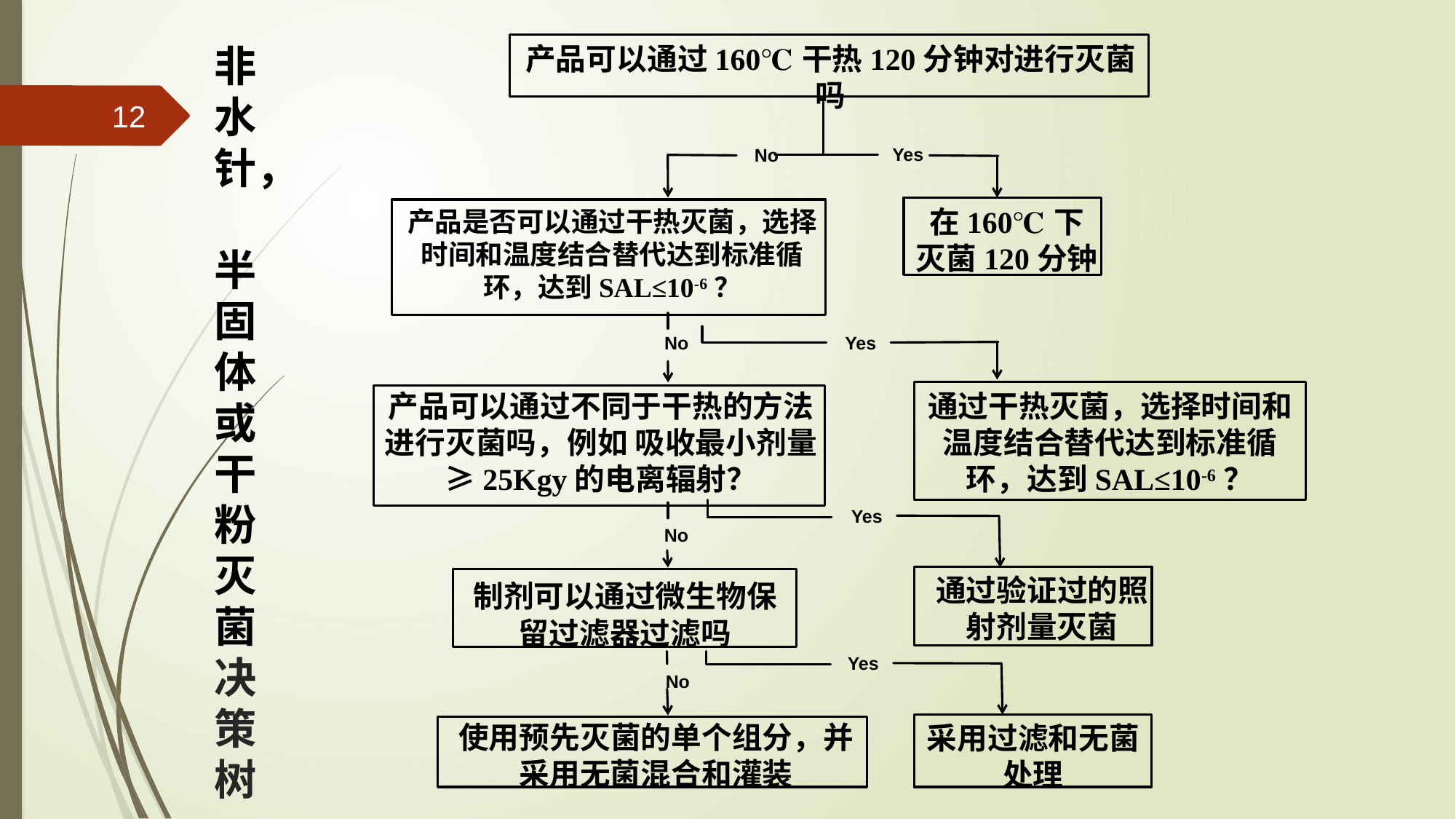

产品可以通过160℃干热120分钟对进行灭菌吗

Yes
No

在160℃下灭菌120分钟

产品是否可以通过干热灭菌，选择时间和温度结合替代达到标准循环，达到SAL≤10-6？
No
Yes
产品可以通过不同于干热的方法进行灭菌吗，例如 吸收最小剂量≥25Kgy的电离辐射？

通过干热灭菌，选择时间和温度结合替代达到标准循环，达到SAL≤10-6？

Yes
No
通过验证过的照射剂量灭菌

制剂可以通过微生物保留过滤器过滤吗

Yes
No
使用预先灭菌的单个组分，并采用无菌混合和灌装
采用过滤和无菌处理

# 非水针， 半固体或干粉灭菌决策树
12